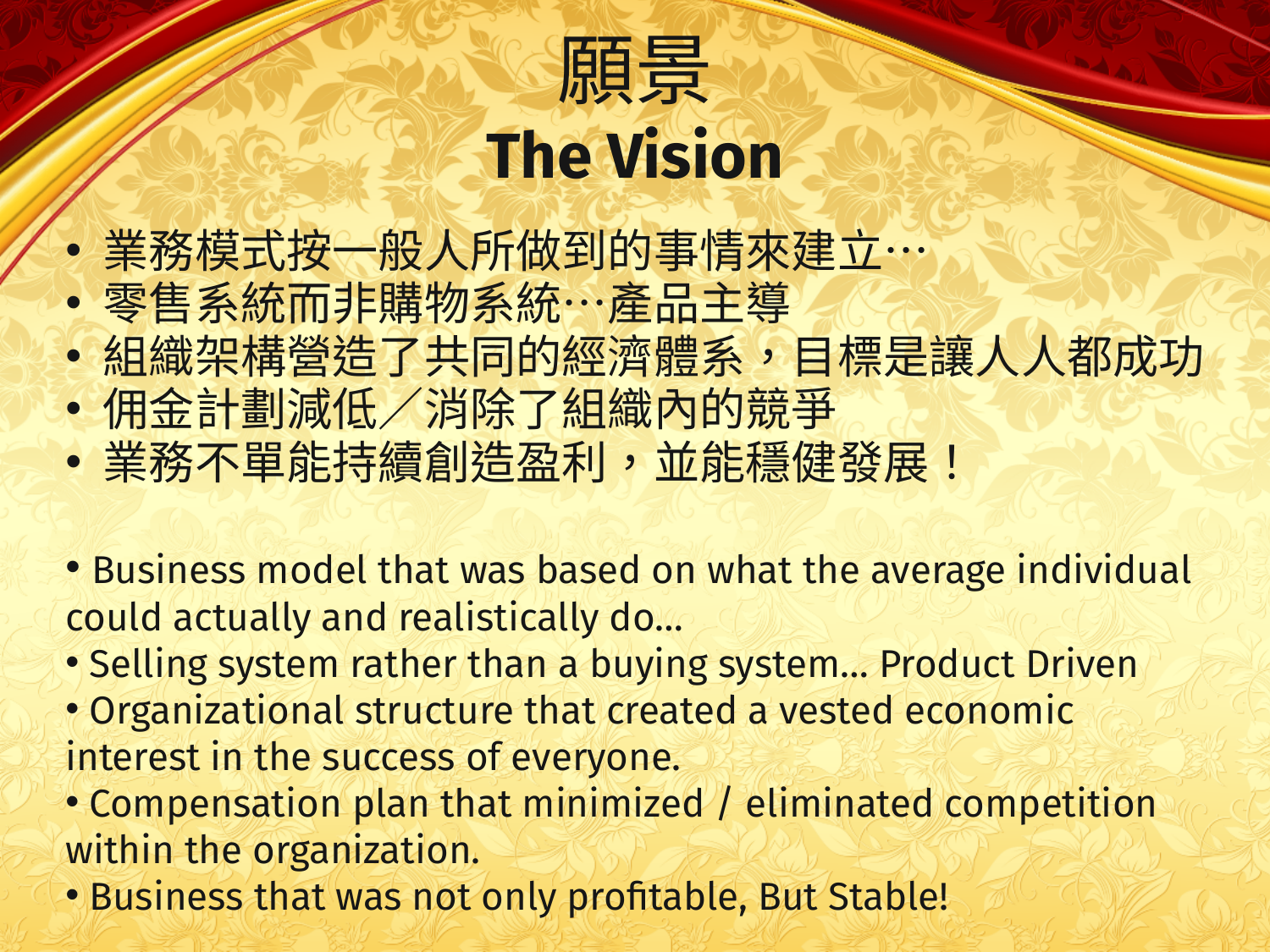

願景
The Vision
 業務模式按一般人所做到的事情來建立…
 零售系統而非購物系統…產品主導
 組織架構營造了共同的經濟體系，目標是讓人人都成功
 佣金計劃減低／消除了組織內的競爭
 業務不單能持續創造盈利，並能穩健發展！

 Business model that was based on what the average individual 	could actually and realistically do…
 Selling system rather than a buying system… Product Driven
 Organizational structure that created a vested economic 	interest in the success of everyone.
 Compensation plan that minimized / eliminated competition 	within the organization.
 Business that was not only profitable, But Stable!